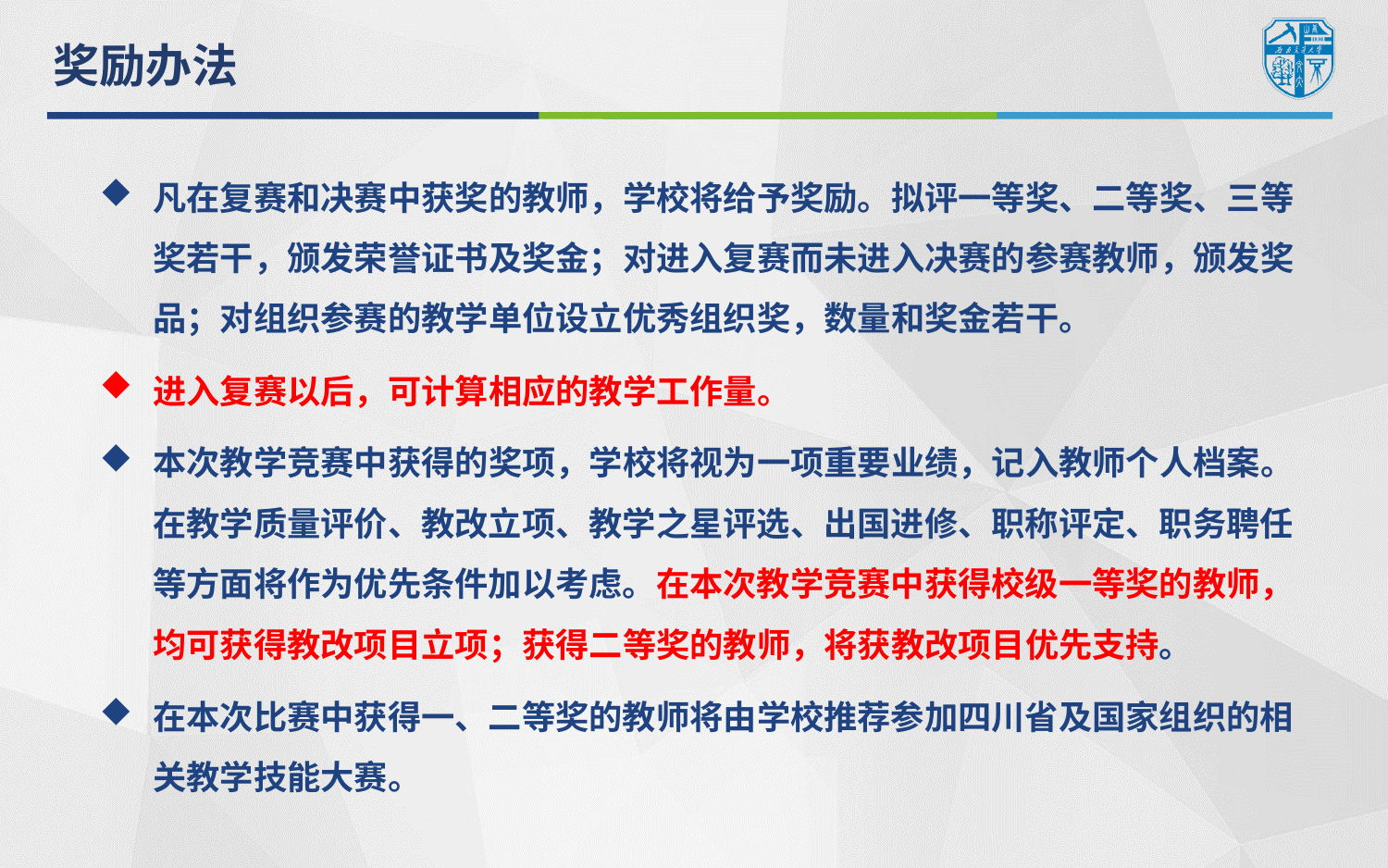

奖励办法
凡在复赛和决赛中获奖的教师，学校将给予奖励。拟评一等奖、二等奖、三等奖若干，颁发荣誉证书及奖金；对进入复赛而未进入决赛的参赛教师，颁发奖品；对组织参赛的教学单位设立优秀组织奖，数量和奖金若干。
进入复赛以后，可计算相应的教学工作量。
本次教学竞赛中获得的奖项，学校将视为一项重要业绩，记入教师个人档案。在教学质量评价、教改立项、教学之星评选、出国进修、职称评定、职务聘任等方面将作为优先条件加以考虑。在本次教学竞赛中获得校级一等奖的教师，均可获得教改项目立项；获得二等奖的教师，将获教改项目优先支持。
在本次比赛中获得一、二等奖的教师将由学校推荐参加四川省及国家组织的相关教学技能大赛。